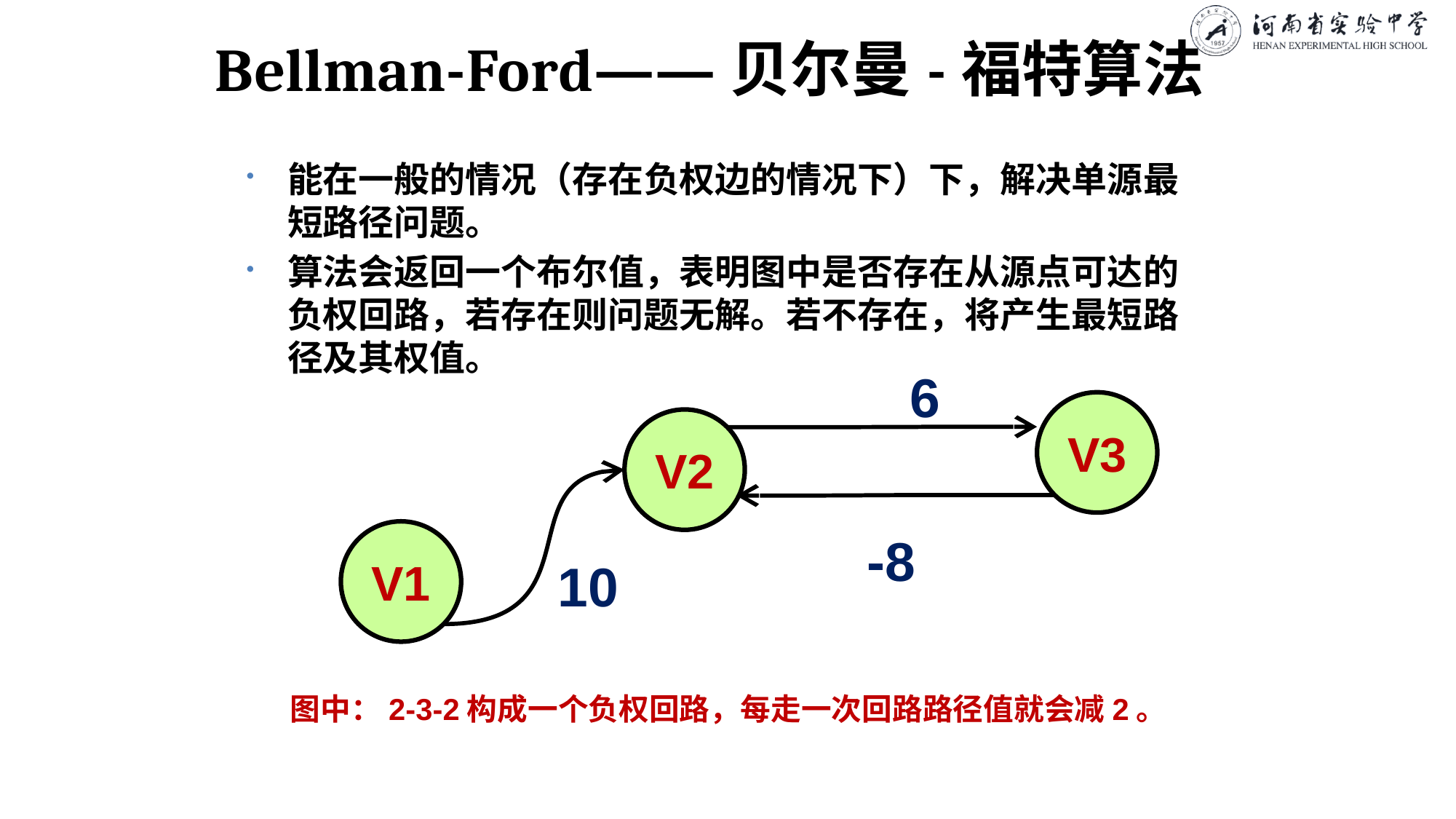

# Bellman-Ford——贝尔曼-福特算法
能在一般的情况（存在负权边的情况下）下，解决单源最短路径问题。
算法会返回一个布尔值，表明图中是否存在从源点可达的负权回路，若存在则问题无解。若不存在，将产生最短路径及其权值。
6
V3
V2
V1
-8
10
图中：2-3-2构成一个负权回路，每走一次回路路径值就会减2。